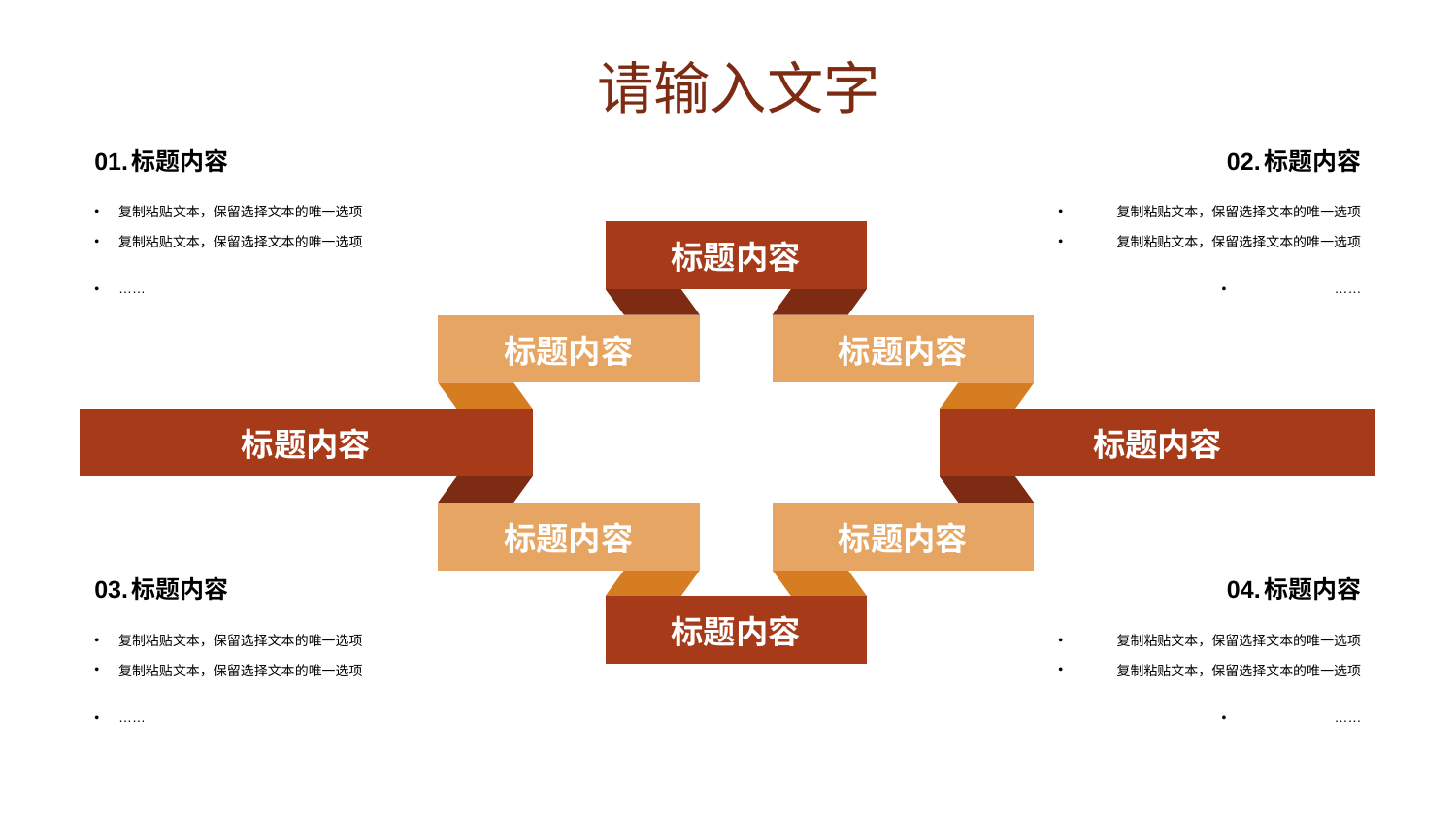

01.标题内容
02.标题内容
复制粘贴文本，保留选择文本的唯一选项
复制粘贴文本，保留选择文本的唯一选项

……
复制粘贴文本，保留选择文本的唯一选项
复制粘贴文本，保留选择文本的唯一选项

……
标题内容

标题内容
标题内容

标题内容
标题内容

标题内容
标题内容
03.标题内容
04.标题内容

标题内容
复制粘贴文本，保留选择文本的唯一选项
复制粘贴文本，保留选择文本的唯一选项

……
复制粘贴文本，保留选择文本的唯一选项
复制粘贴文本，保留选择文本的唯一选项

……